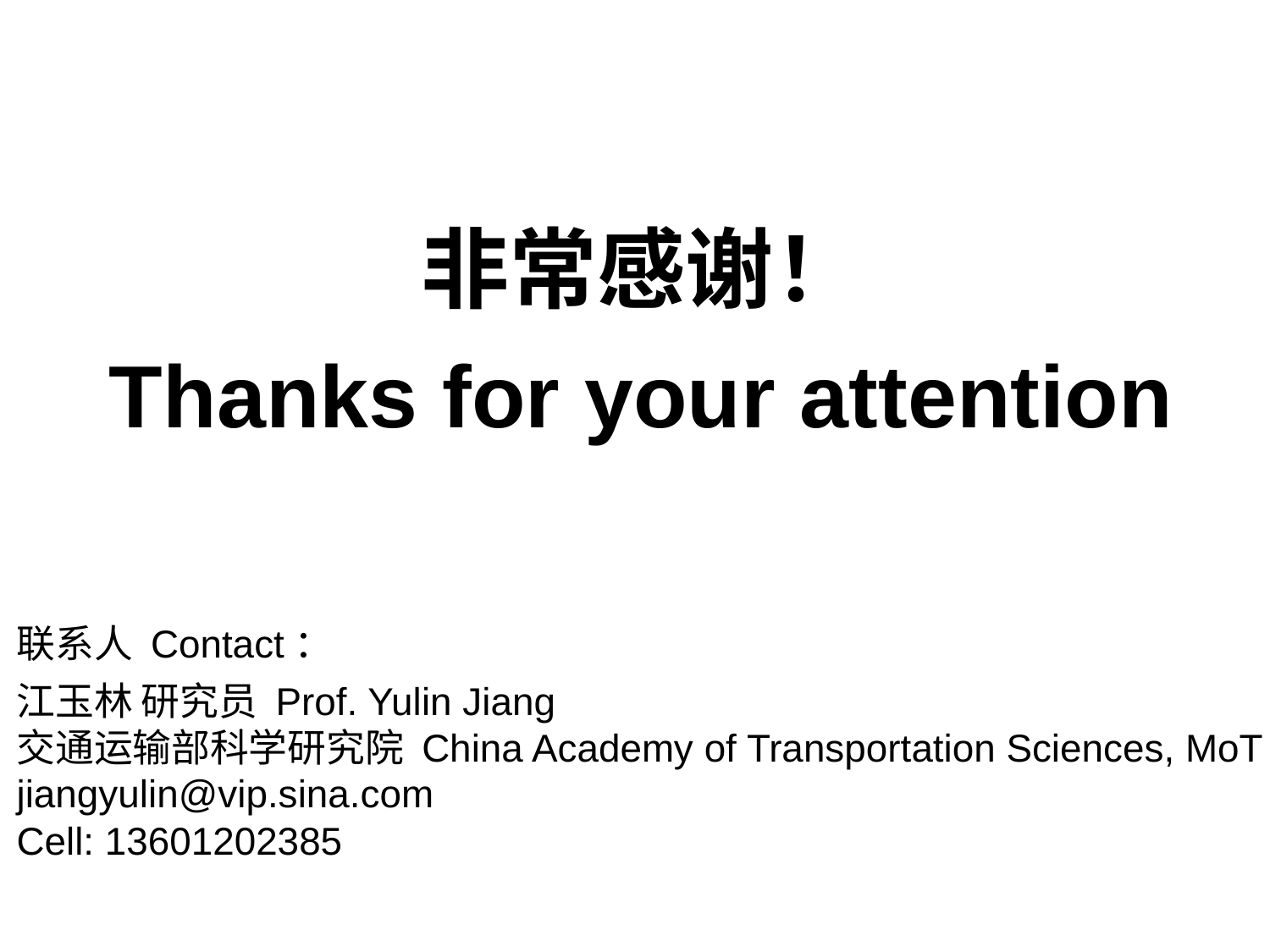

非常感谢！
Thanks for your attention

联系人 Contact：
江玉林 研究员 Prof. Yulin Jiang
交通运输部科学研究院 China Academy of Transportation Sciences, MoT
jiangyulin@vip.sina.com
Cell: 13601202385